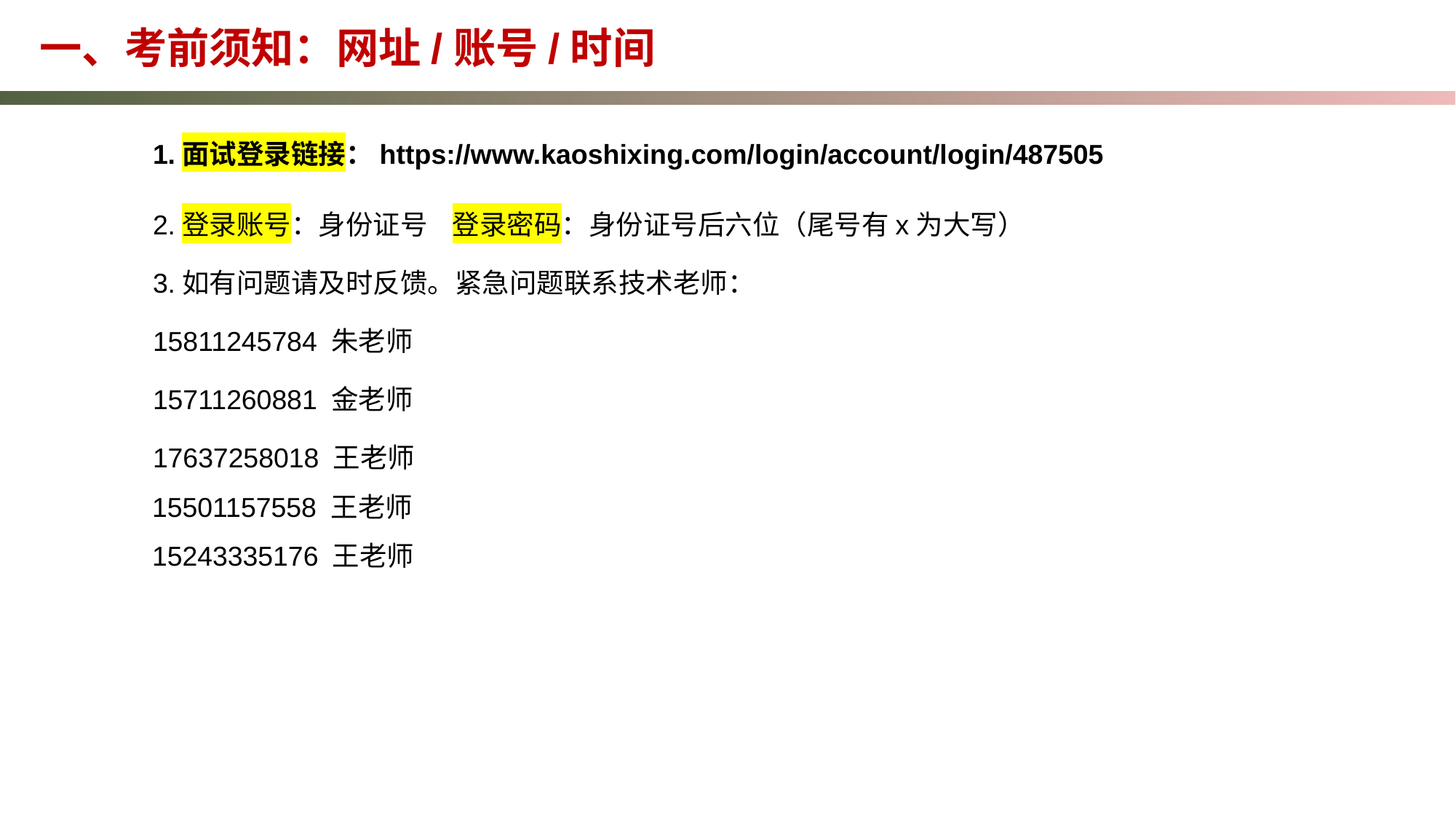

一、考前须知：网址/账号/时间
1.面试登录链接：https://www.kaoshixing.com/login/account/login/487505
2.登录账号：身份证号    登录密码：身份证号后六位（尾号有x为大写）
3.如有问题请及时反馈。紧急问题联系技术老师：
15811245784 朱老师
15711260881 金老师
17637258018 王老师
    15501157558 王老师
    15243335176 王老师